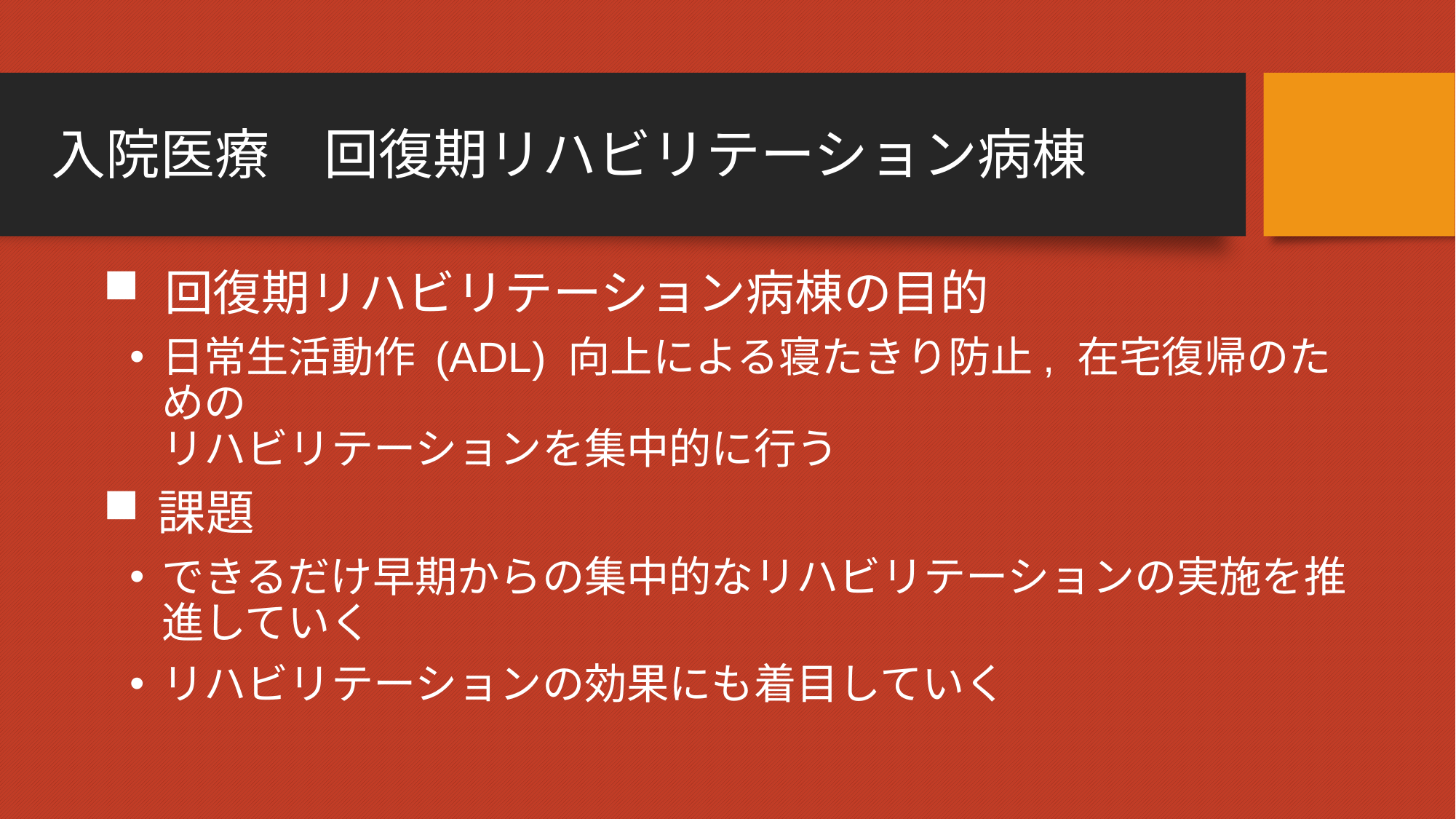

# 入院医療　回復期リハビリテーション病棟
回復期リハビリテーション病棟の目的
日常生活動作 (ADL) 向上による寝たきり防止, 在宅復帰のための
リハビリテーションを集中的に行う
課題
できるだけ早期からの集中的なリハビリテーションの実施を推進していく
リハビリテーションの効果にも着目していく